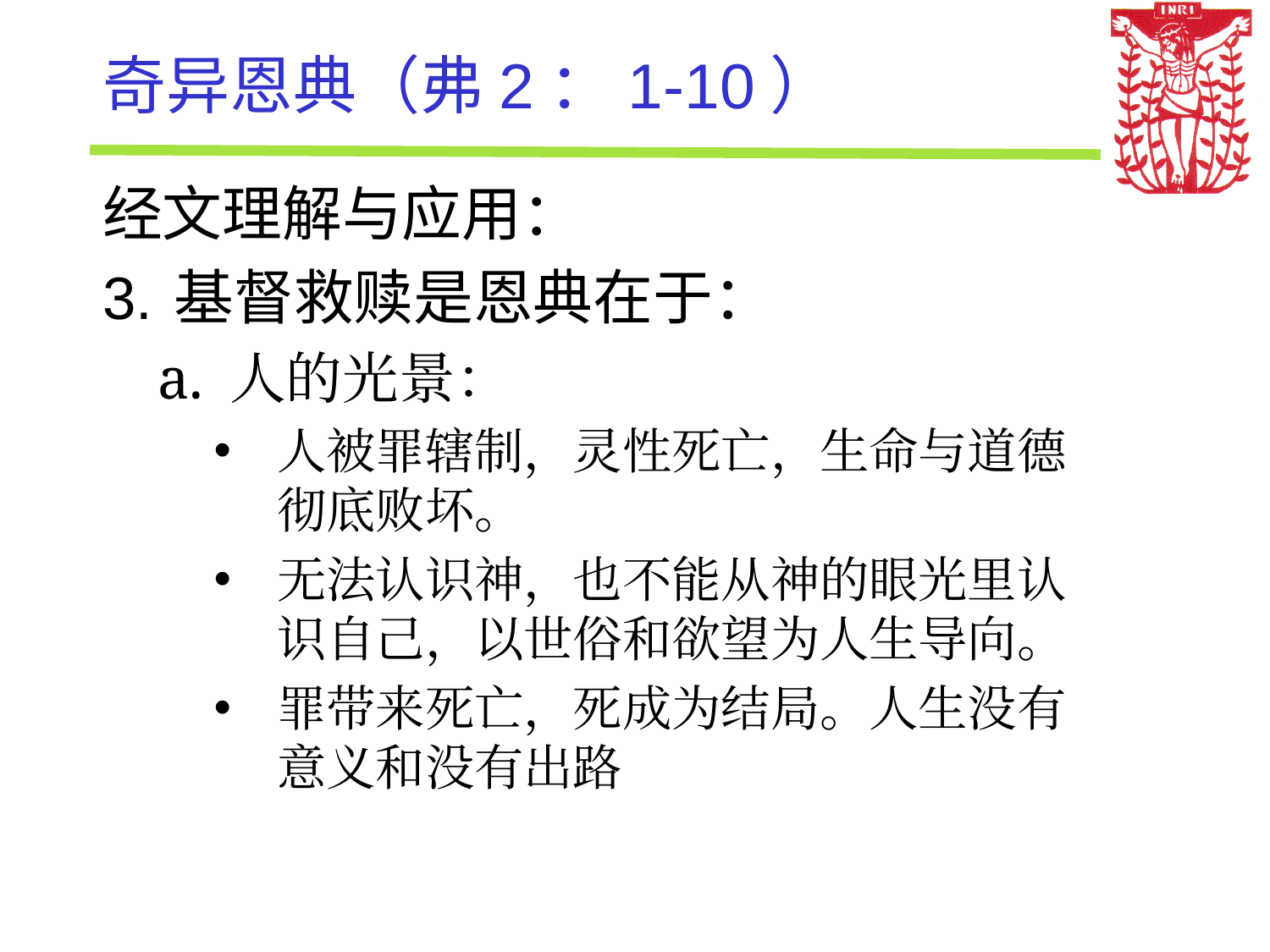

# 奇异恩典（弗2：1-10）
经文理解与应用：
基督救赎是恩典在于：
人的光景：
人被罪辖制，灵性死亡，生命与道德彻底败坏。
无法认识神，也不能从神的眼光里认识自己，以世俗和欲望为人生导向。
罪带来死亡，死成为结局。人生没有意义和没有出路